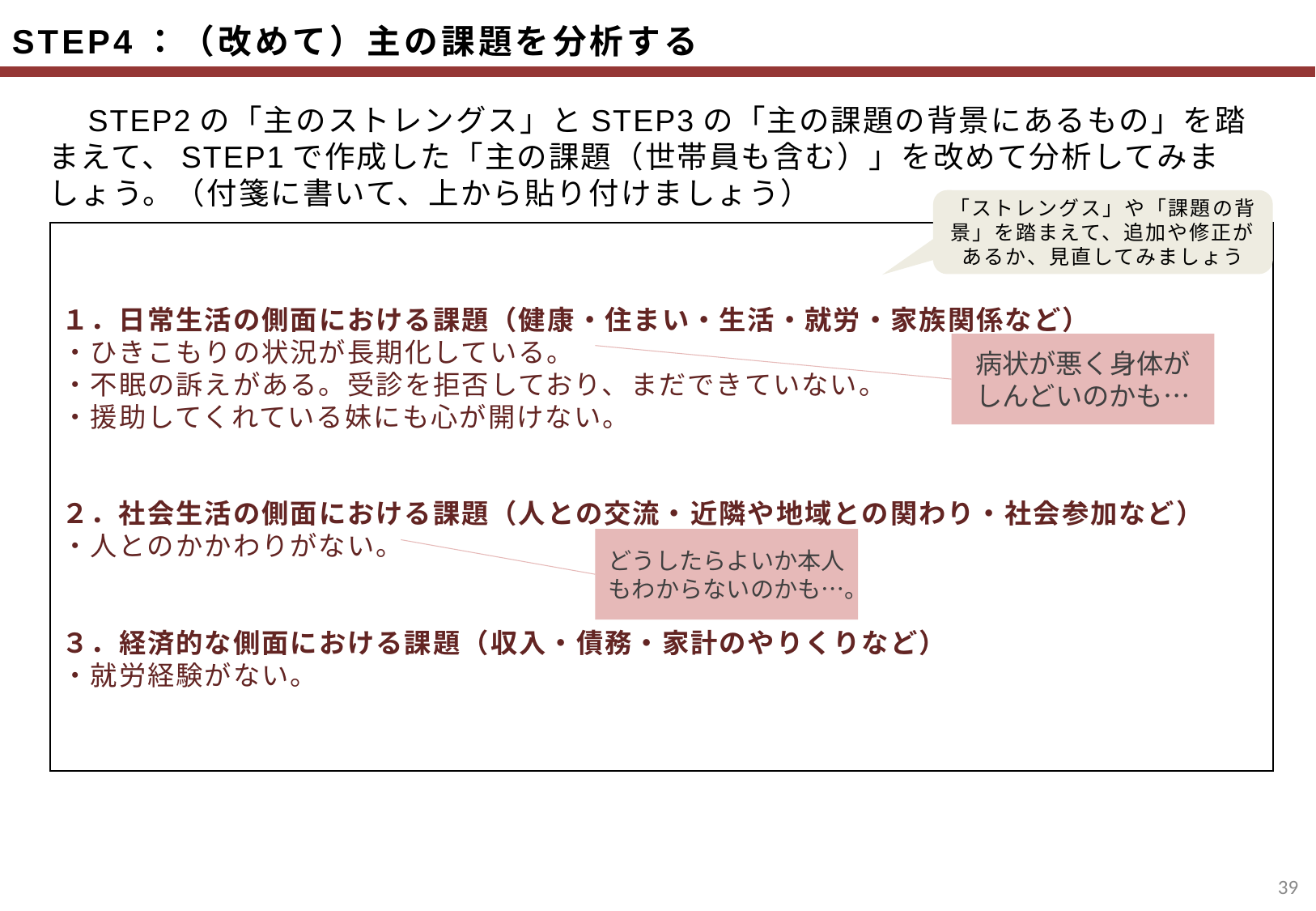

STEP4：（改めて）主の課題を分析する
　STEP2の「主のストレングス」とSTEP3の「主の課題の背景にあるもの」を踏まえて、STEP1で作成した「主の課題（世帯員も含む）」を改めて分析してみましょう。（付箋に書いて、上から貼り付けましょう）
「ストレングス」や「課題の背景」を踏まえて、追加や修正があるか、見直してみましょう
１．日常生活の側面における課題（健康・住まい・生活・就労・家族関係など）
・ひきこもりの状況が長期化している。
・不眠の訴えがある。受診を拒否しており、まだできていない。
・援助してくれている妹にも心が開けない。

２．社会生活の側面における課題（人との交流・近隣や地域との関わり・社会参加など）
・人とのかかわりがない。

３．経済的な側面における課題（収入・債務・家計のやりくりなど）
・就労経験がない。
病状が悪く身体が
しんどいのかも…
どうしたらよいか本人もわからないのかも…。
39